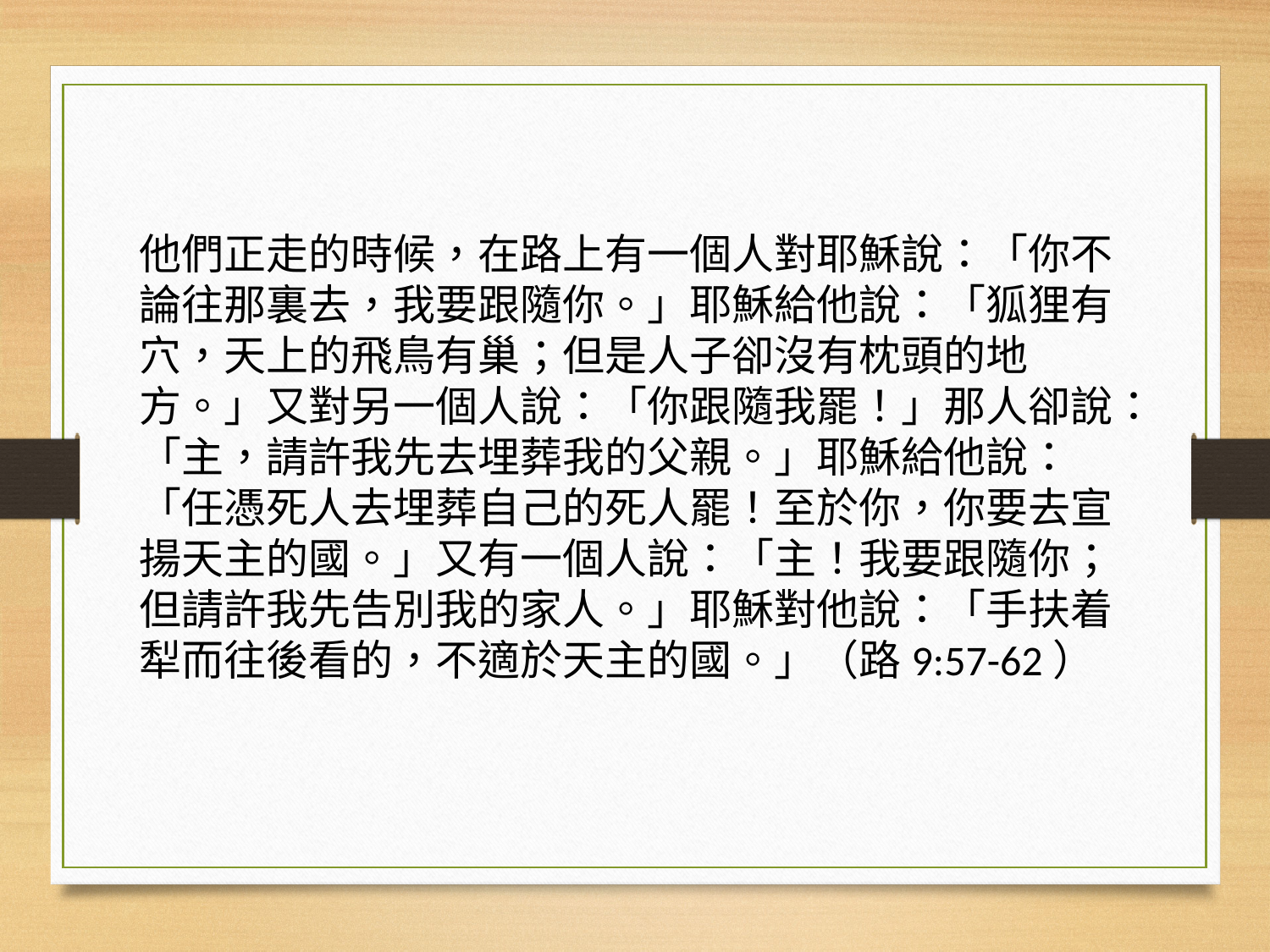

他們正走的時候，在路上有一個人對耶穌說：「你不論往那裏去，我要跟隨你。」耶穌給他說：「狐狸有穴，天上的飛鳥有巢；但是人子卻沒有枕頭的地方。」又對另一個人說：「你跟隨我罷！」那人卻說：「主，請許我先去埋葬我的父親。」耶穌給他說：「任憑死人去埋葬自己的死人罷！至於你，你要去宣揚天主的國。」又有一個人說：「主！我要跟隨你；但請許我先告別我的家人。」耶穌對他說：「手扶着犁而往後看的，不適於天主的國。」（路9:57-62）